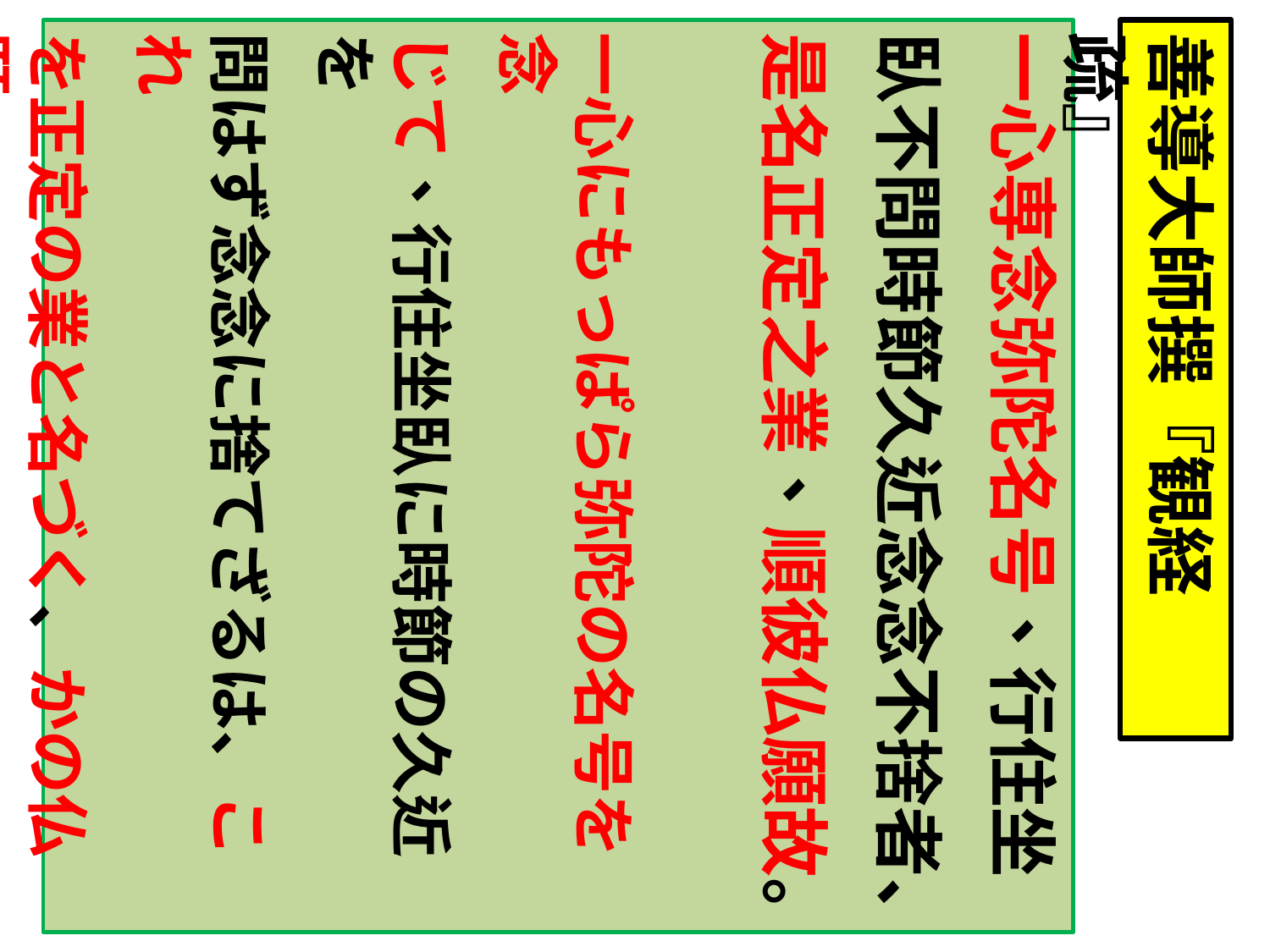

善導大師撰『観経疏』
一心専念弥陀名号、行住坐

臥不問時節久近念念不捨者、

是名正定之業、順彼仏願故。

一心にもっぱら弥陀の名号を念

じて、行住坐臥に時節の久近を

問はず念念に捨てざるは、これ

を正定の業と名づく、かの仏願

に順ずるが故なり。

　　　　　　　　　　　　 　　　　　　（七註四六三頁）